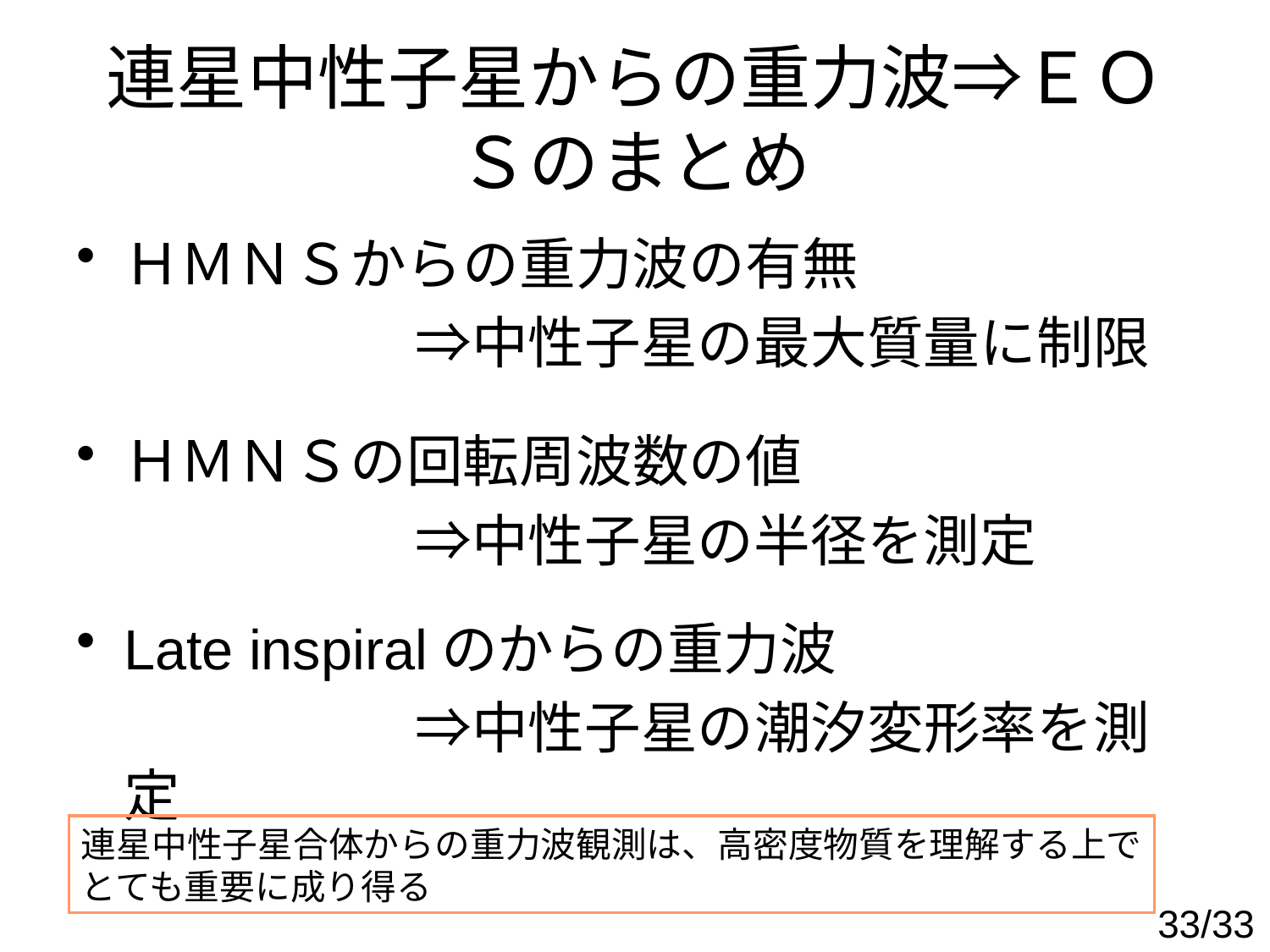

# 連星中性子星からの重力波⇒ＥＯＳのまとめ
ＨＭＮＳからの重力波の有無
　　　　　　⇒中性子星の最大質量に制限

ＨＭＮＳの回転周波数の値
　　　　　　⇒中性子星の半径を測定

Late inspiralのからの重力波
　　　　　　⇒中性子星の潮汐変形率を測定
連星中性子星合体からの重力波観測は、高密度物質を理解する上で
とても重要に成り得る
33/33